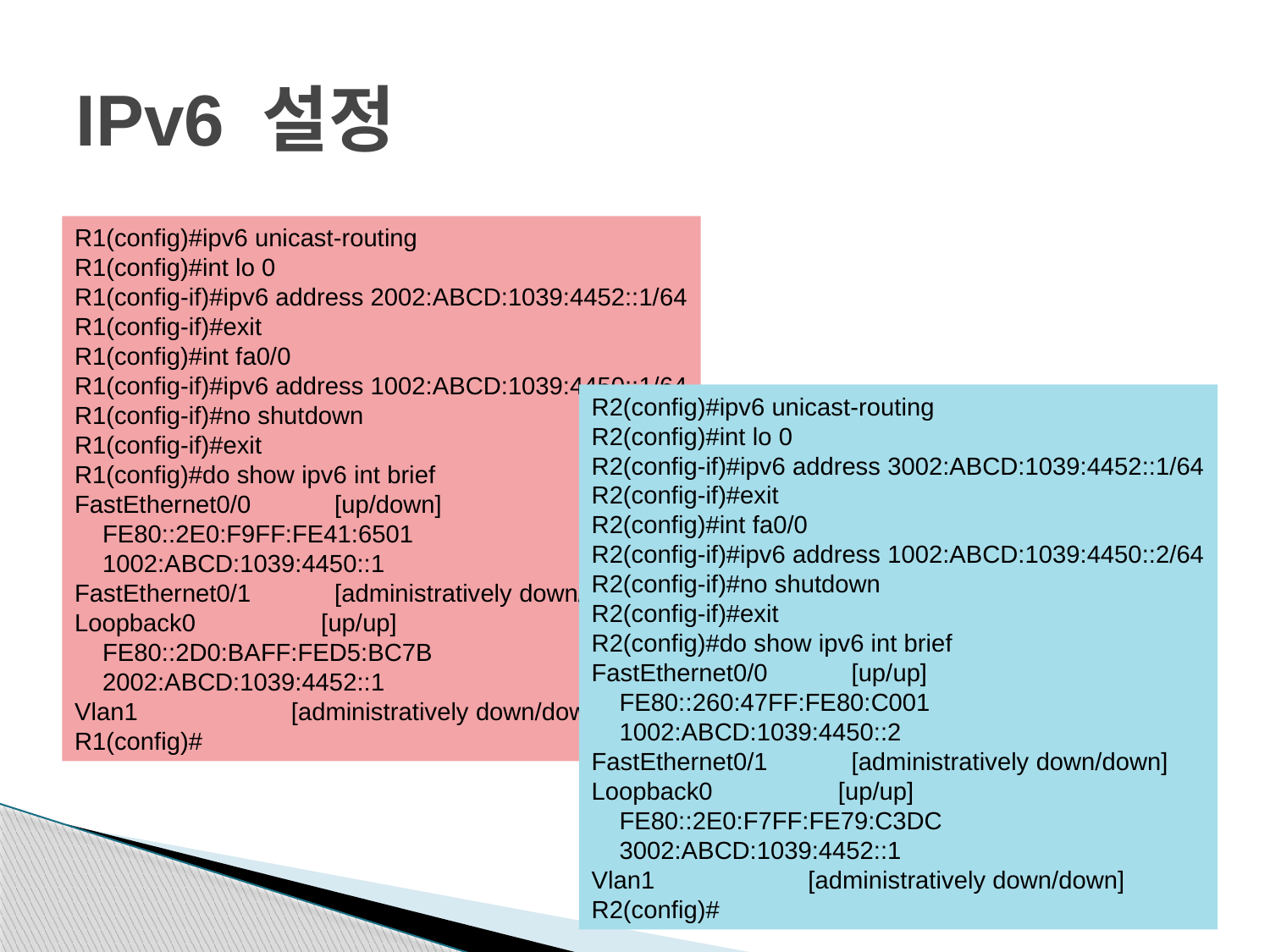

# IPv6 설정
R1(config)#ipv6 unicast-routing
R1(config)#int lo 0
R1(config-if)#ipv6 address 2002:ABCD:1039:4452::1/64
R1(config-if)#exit
R1(config)#int fa0/0
R1(config-if)#ipv6 address 1002:ABCD:1039:4450::1/64
R1(config-if)#no shutdown
R1(config-if)#exit
R1(config)#do show ipv6 int brief
FastEthernet0/0            [up/down]
    FE80::2E0:F9FF:FE41:6501
    1002:ABCD:1039:4450::1
FastEthernet0/1            [administratively down/down]
Loopback0                  [up/up]
    FE80::2D0:BAFF:FED5:BC7B
    2002:ABCD:1039:4452::1
Vlan1                      [administratively down/down]
R1(config)#
R2(config)#ipv6 unicast-routing
R2(config)#int lo 0
R2(config-if)#ipv6 address 3002:ABCD:1039:4452::1/64
R2(config-if)#exit
R2(config)#int fa0/0
R2(config-if)#ipv6 address 1002:ABCD:1039:4450::2/64
R2(config-if)#no shutdown
R2(config-if)#exit
R2(config)#do show ipv6 int brief
FastEthernet0/0            [up/up]
    FE80::260:47FF:FE80:C001
    1002:ABCD:1039:4450::2
FastEthernet0/1            [administratively down/down]
Loopback0                  [up/up]
    FE80::2E0:F7FF:FE79:C3DC
    3002:ABCD:1039:4452::1
Vlan1                      [administratively down/down]
R2(config)#